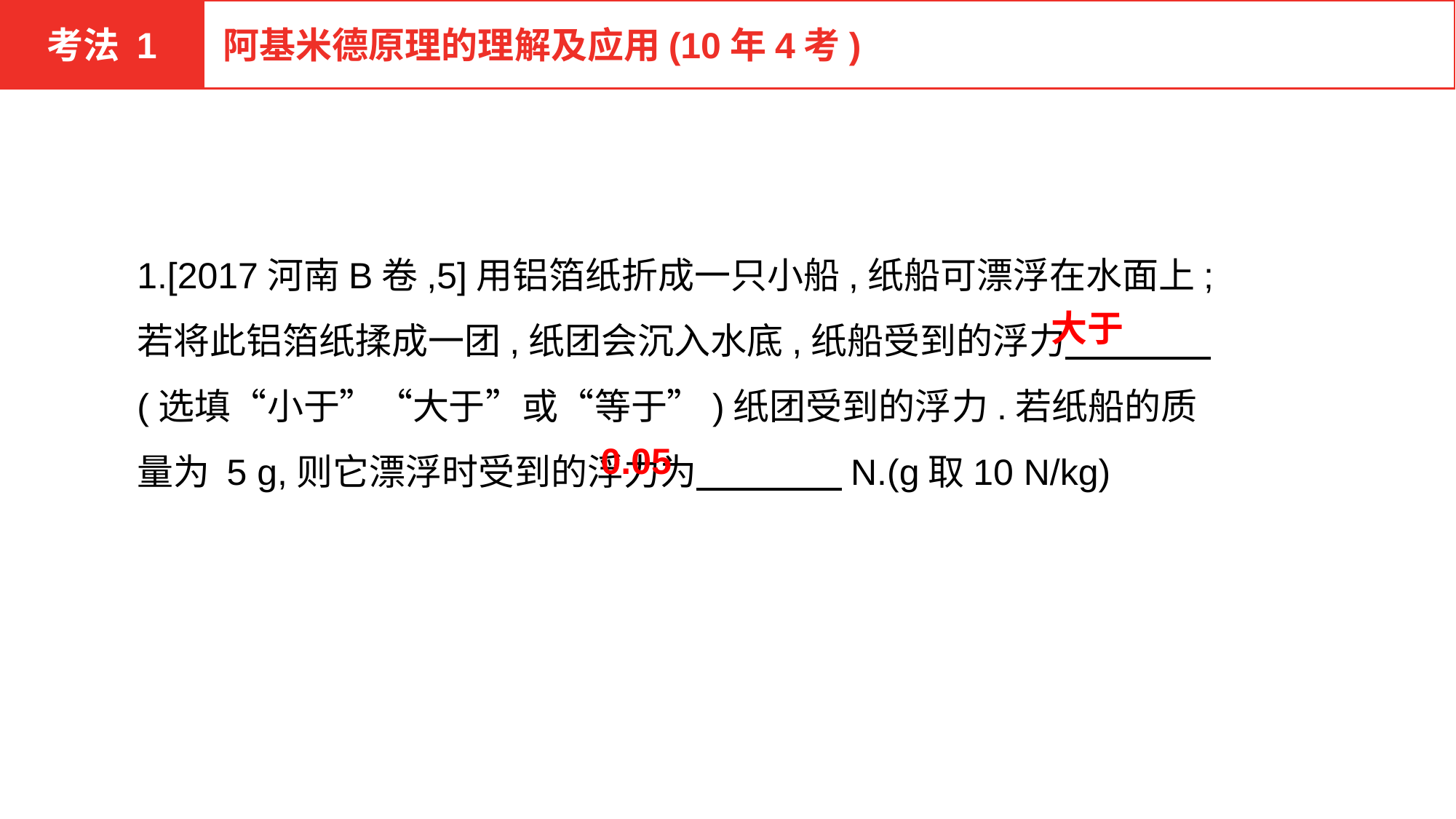

考法 1
阿基米德原理的理解及应用(10年4考)
1.[2017河南B卷,5]用铝箔纸折成一只小船,纸船可漂浮在水面上;若将此铝箔纸揉成一团,纸团会沉入水底,纸船受到的浮力　　　　 (选填“小于”“大于”或“等于”)纸团受到的浮力.若纸船的质量为 5 g,则它漂浮时受到的浮力为　　　　N.(g取10 N/kg)
大于
0.05